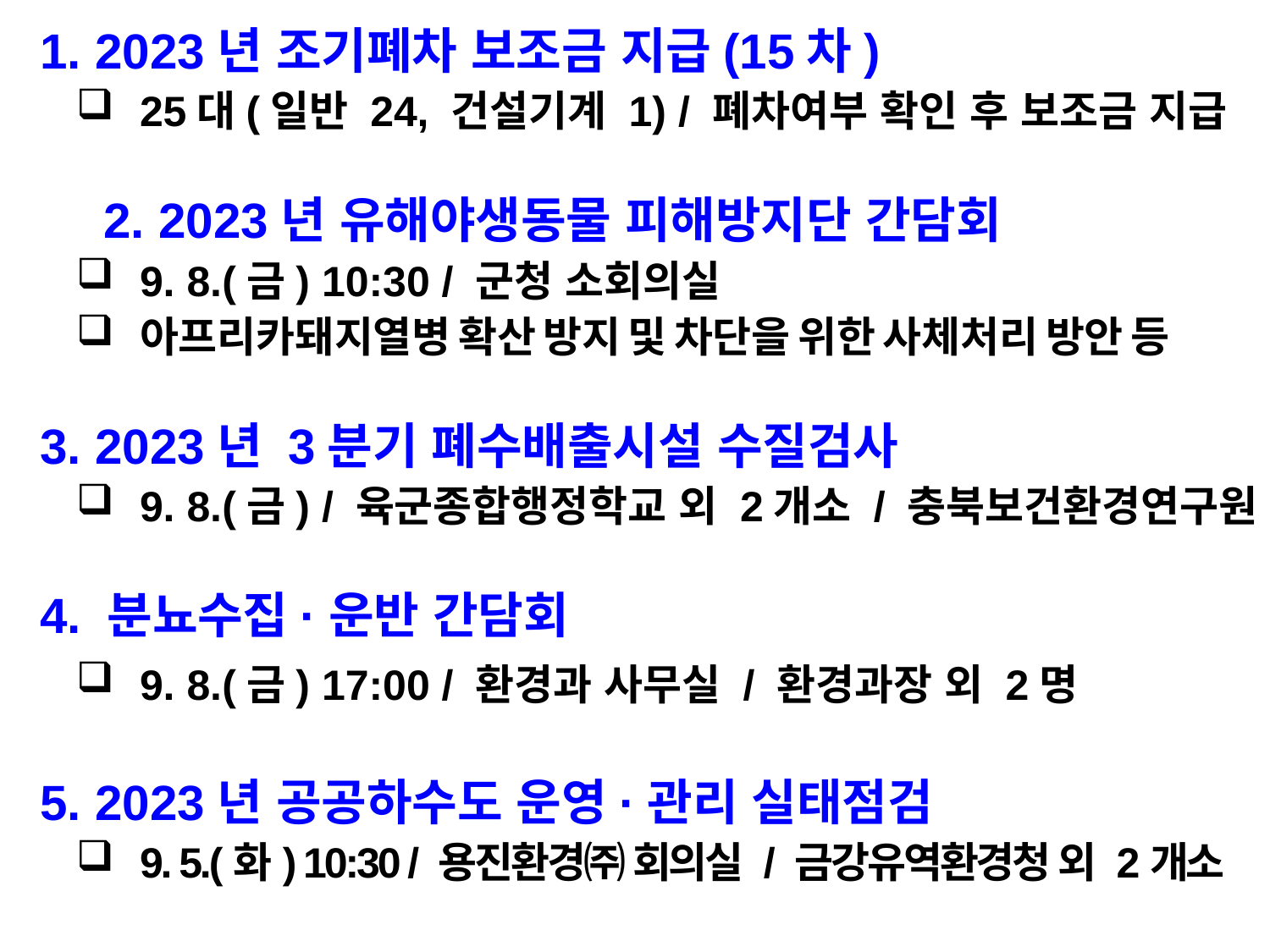

1. 2023년 조기폐차 보조금 지급(15차)
25대(일반 24, 건설기계 1) / 폐차여부 확인 후 보조금 지급

  2. 2023년 유해야생동물 피해방지단 간담회
9. 8.(금) 10:30 / 군청 소회의실
아프리카돼지열병 확산 방지 및 차단을 위한 사체처리 방안 등

  3. 2023년 3분기 폐수배출시설 수질검사
9. 8.(금) / 육군종합행정학교 외 2개소 / 충북보건환경연구원

  4. 분뇨수집·운반 간담회
9. 8.(금) 17:00 / 환경과 사무실 / 환경과장 외 2명

  5. 2023년 공공하수도 운영·관리 실태점검
9. 5.(화) 10:30 / 용진환경㈜ 회의실 / 금강유역환경청 외 2개소